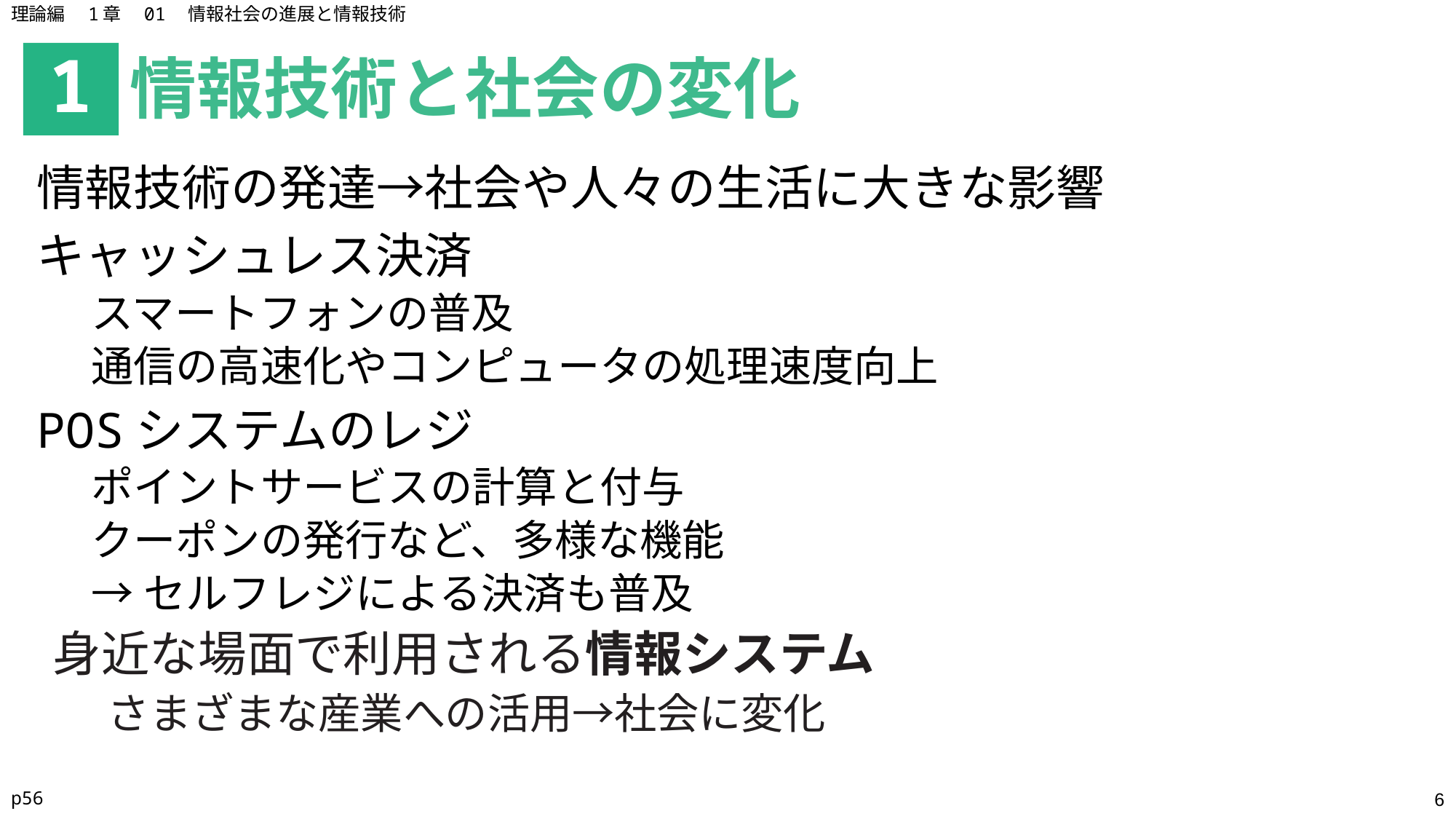

理論編　1章　01　情報社会の進展と情報技術
情報技術と社会の変化
1
情報技術の発達→社会や人々の生活に大きな影響
キャッシュレス決済
スマートフォンの普及
通信の高速化やコンピュータの処理速度向上
POSシステムのレジ
ポイントサービスの計算と付与
クーポンの発行など、多様な機能
→セルフレジによる決済も普及
身近な場面で利用される情報システム
さまざまな産業への活用→社会に変化

p56
6